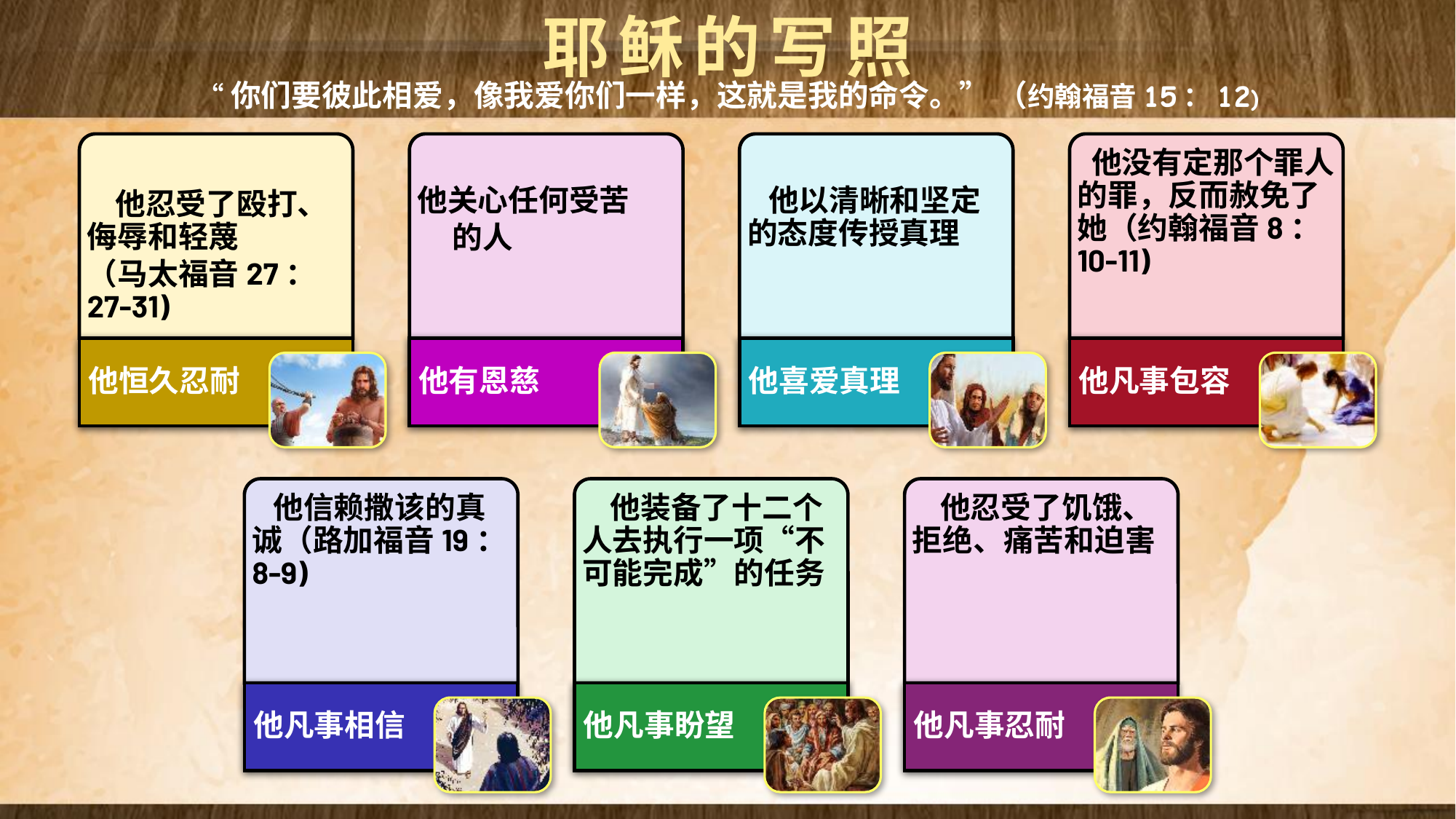

耶稣的写照
“你们要彼此相爱，像我爱你们一样，这就是我的命令。” （约翰福音15：12)

   他忍受了殴打、   侮辱和轻蔑
（马太福音27：27-31)
他恒久忍耐

他关心任何受苦
    的人
他有恩慈

  他以清晰和坚定的态度传授真理
他喜爱真理
 他没有定那个罪人的罪，反而赦免了她（约翰福音8：10-11)
他凡事包容
  他信赖撒该的真诚（路加福音19：8-9)
他凡事相信
   他装备了十二个人去执行一项“不可能完成”的任务
他凡事盼望
   他忍受了饥饿、拒绝、痛苦和迫害
他凡事忍耐